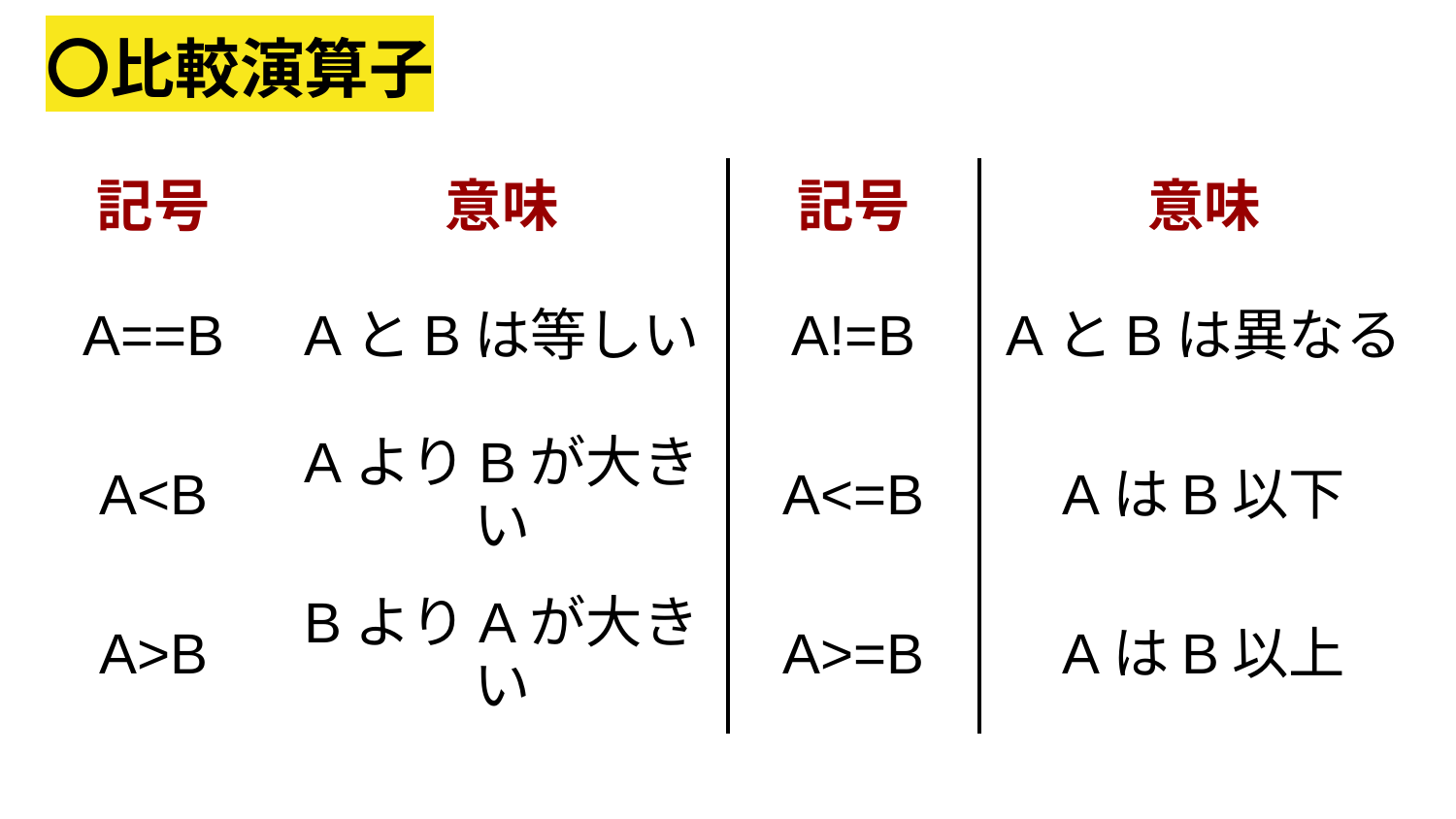

# 〇比較演算子
| 記号 | 意味 | 記号 | 意味 |
| --- | --- | --- | --- |
| A==B | AとBは等しい | A!=B | AとBは異なる |
| A<B | AよりBが大きい | A<=B | AはB以下 |
| A>B | BよりAが大きい | A>=B | AはB以上 |